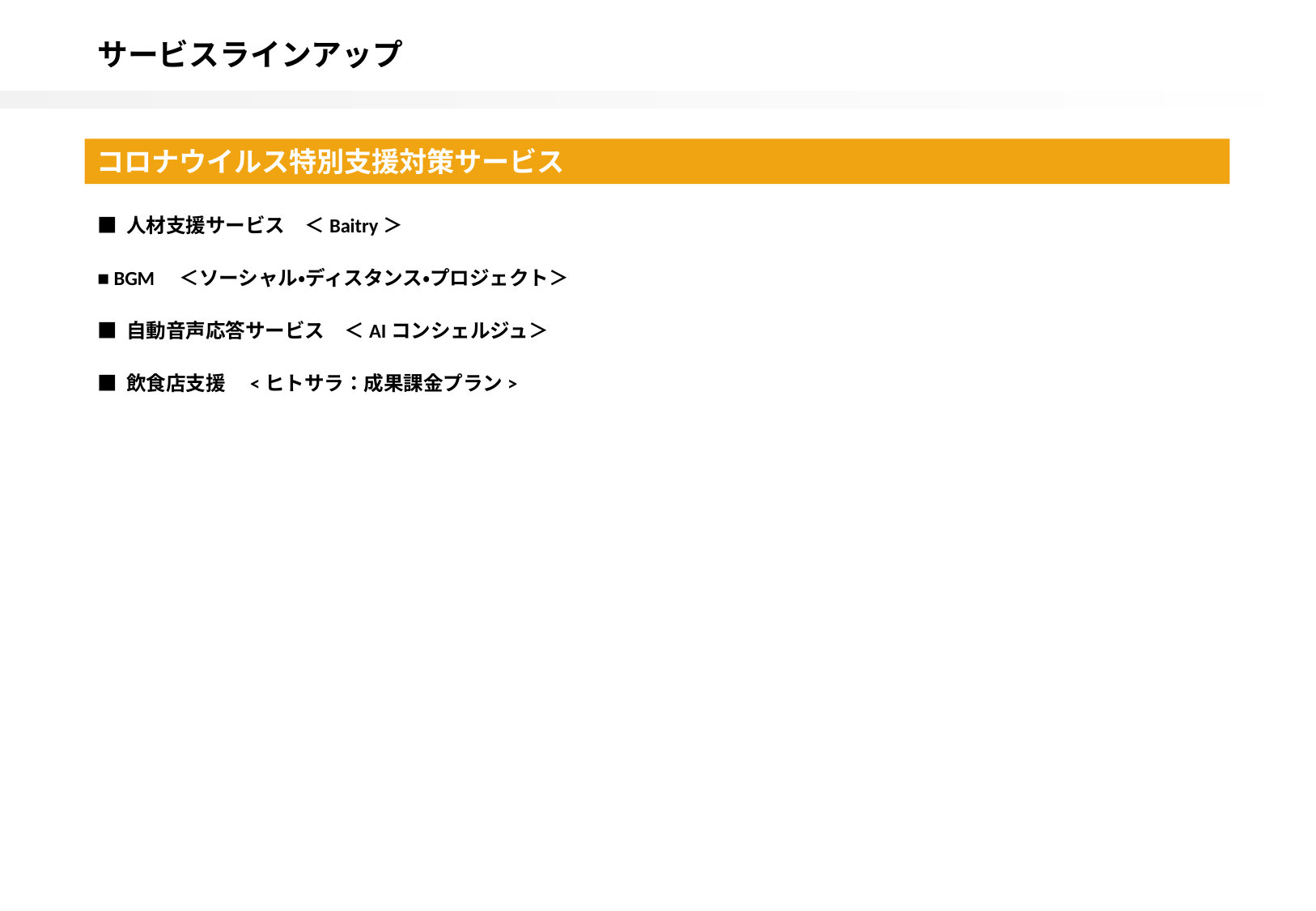

# サービスラインアップ
コロナウイルス特別支援対策サービス
■ 人材支援サービス　＜Baitry＞
■ BGM　＜ソーシャル・ディスタンス・プロジェクト＞
■ 自動音声応答サービス　＜AIコンシェルジュ＞
■ 飲食店支援　<ヒトサラ：成果課金プラン>